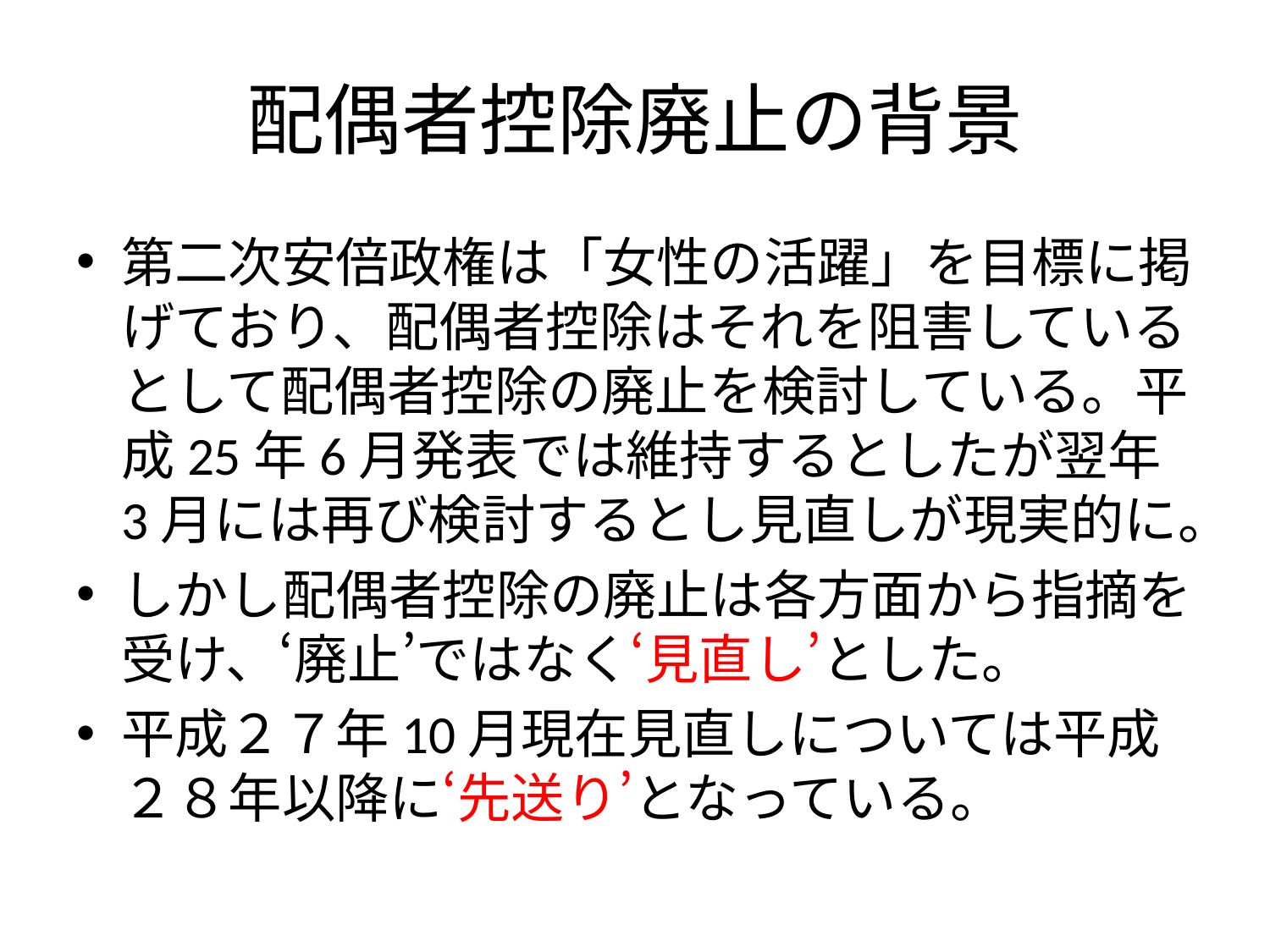

# 配偶者控除廃止の背景
第二次安倍政権は「女性の活躍」を目標に掲げており、配偶者控除はそれを阻害しているとして配偶者控除の廃止を検討している。平成25年6月発表では維持するとしたが翌年3月には再び検討するとし見直しが現実的に。
しかし配偶者控除の廃止は各方面から指摘を受け、‘廃止’ではなく‘見直し’とした。
平成２７年10月現在見直しについては平成２８年以降に‘先送り’となっている。